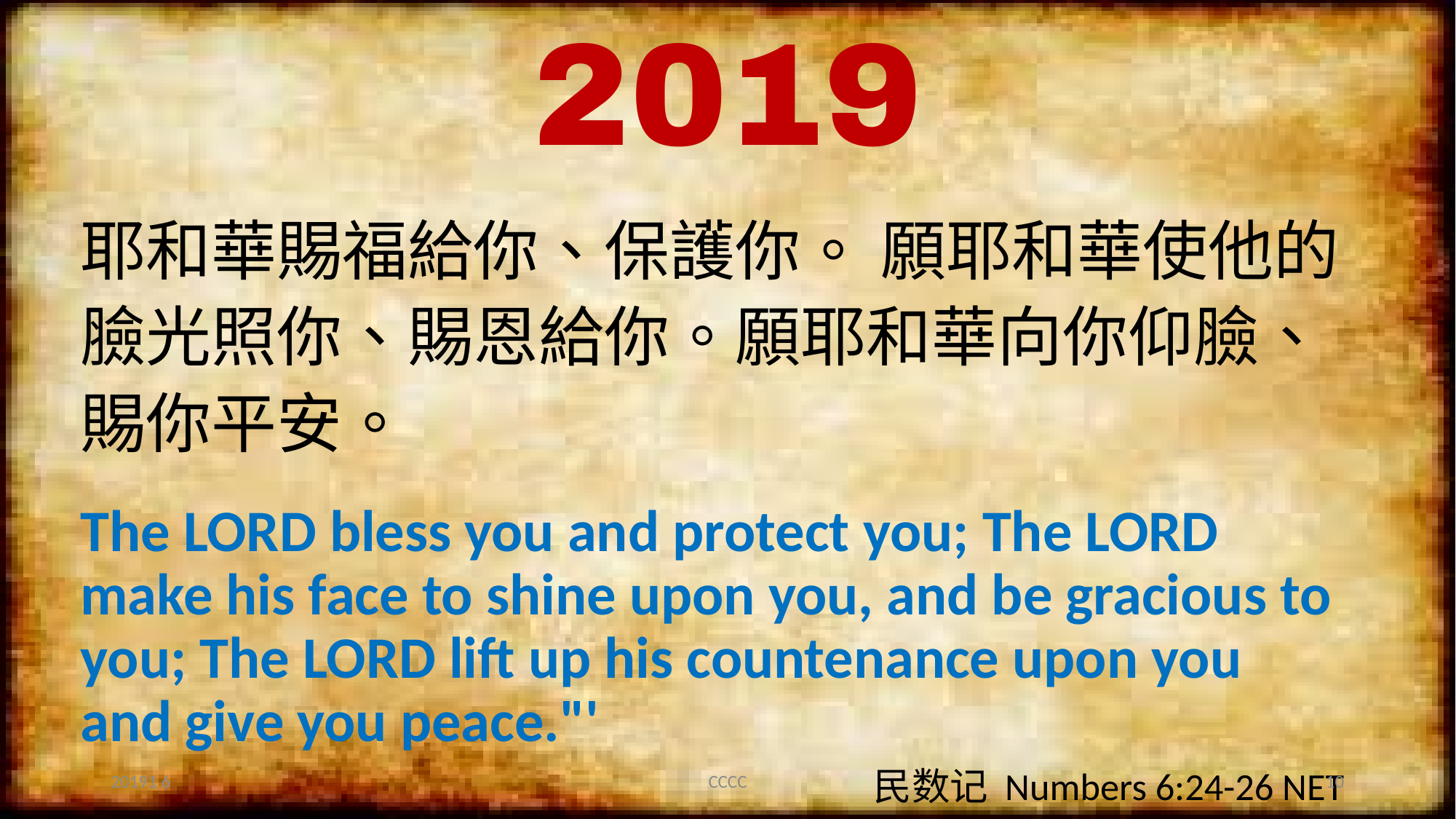

# 2019
耶和華賜福給你、保護你。 願耶和華使他的臉光照你、賜恩給你。願耶和華向你仰臉、賜你平安。

The LORD bless you and protect you; The LORD make his face to shine upon you, and be gracious to you; The LORD lift up his countenance upon you and give you peace."'
民数记 Numbers 6:24-26 NET
20191 6
CCCC
10